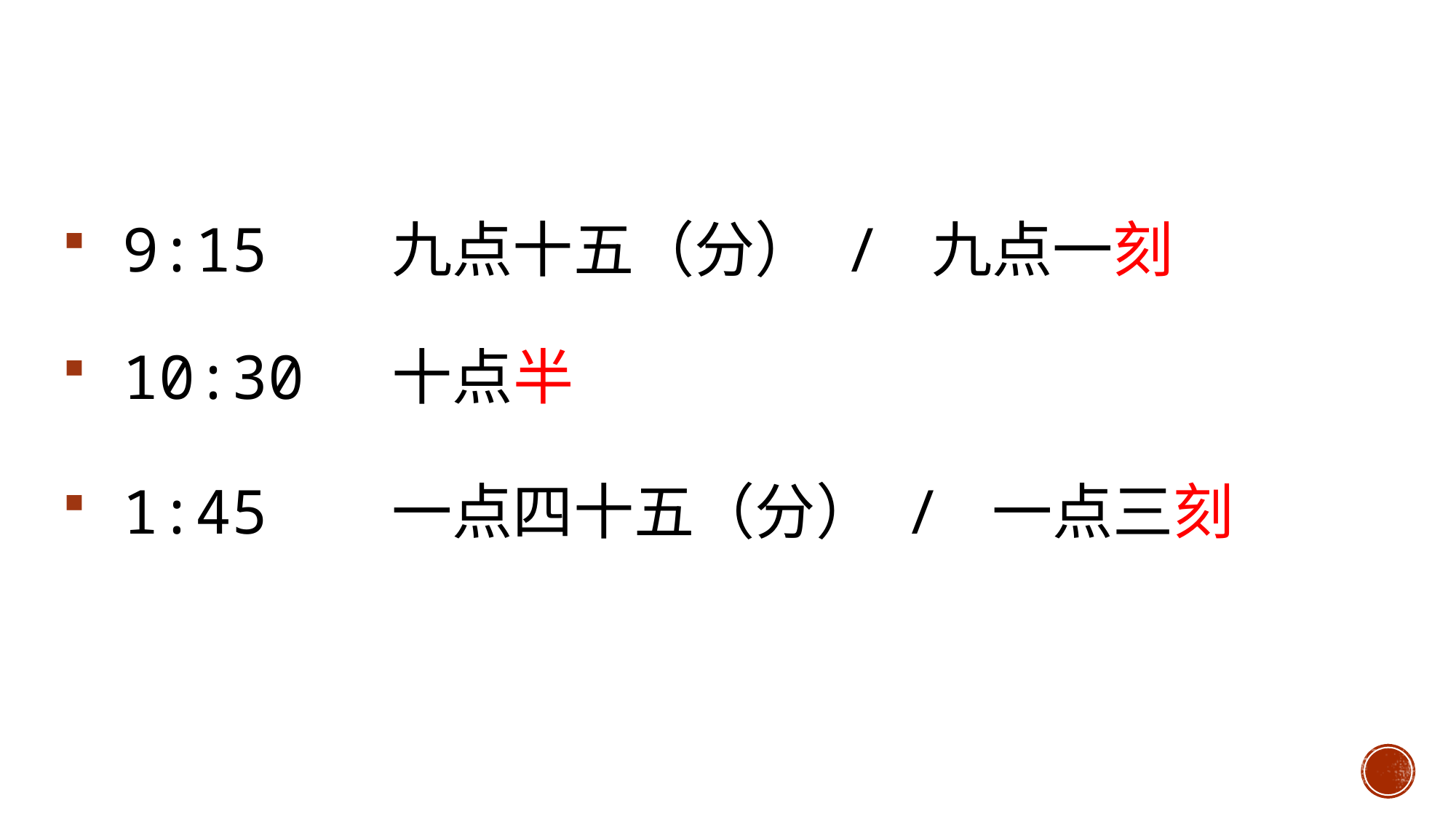

9:15   九点十五（分） / 九点一刻
 10:30  十点半
 1:45   一点四十五（分） / 一点三刻